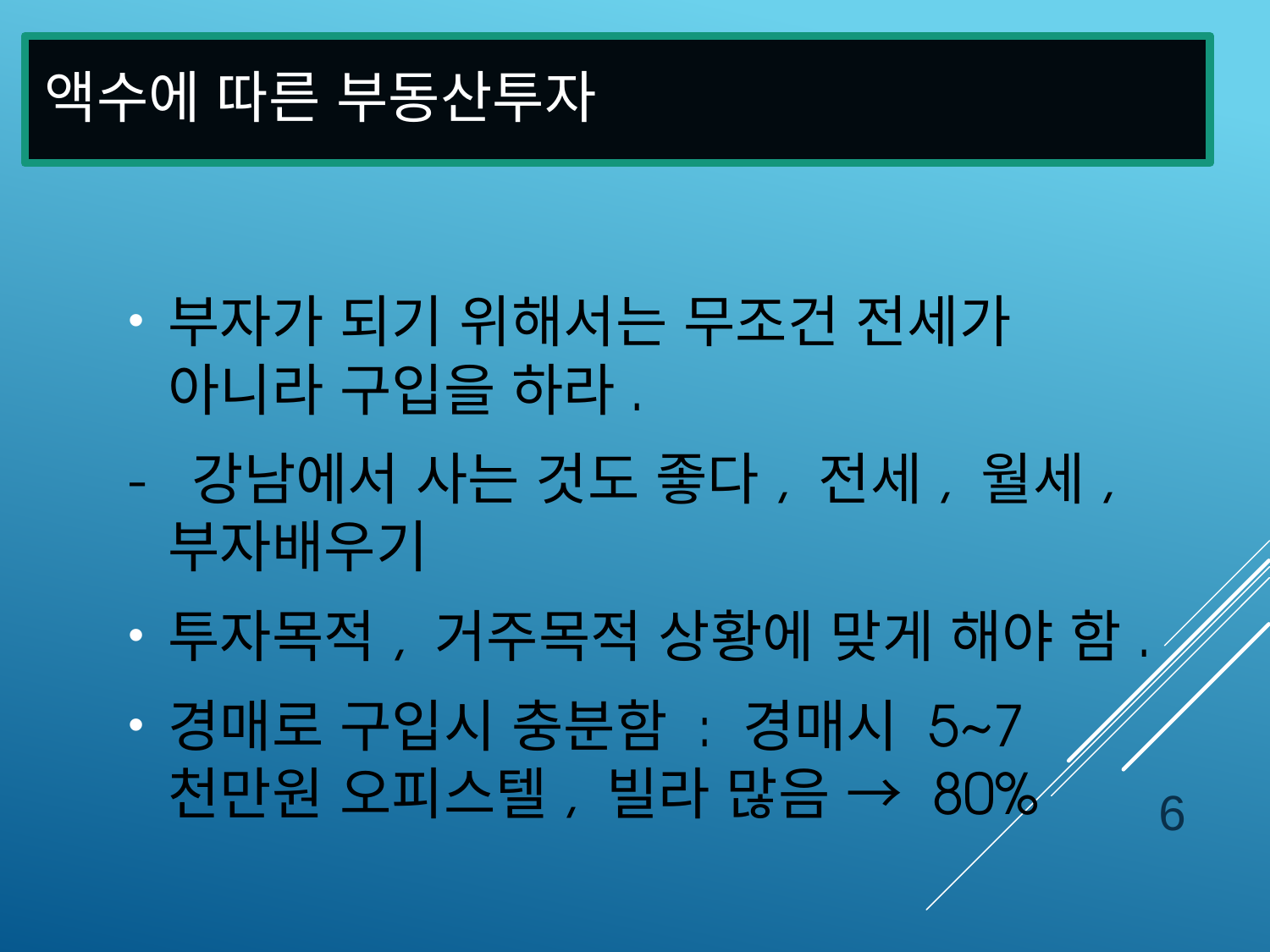

# 액수에 따른 부동산투자
부자가 되기 위해서는 무조건 전세가 아니라 구입을 하라.
-  강남에서 사는 것도 좋다, 전세, 월세, 부자배우기
투자목적, 거주목적 상황에 맞게 해야 함.
경매로 구입시 충분함 : 경매시 5~7천만원 오피스텔, 빌라 많음 → 80%
6